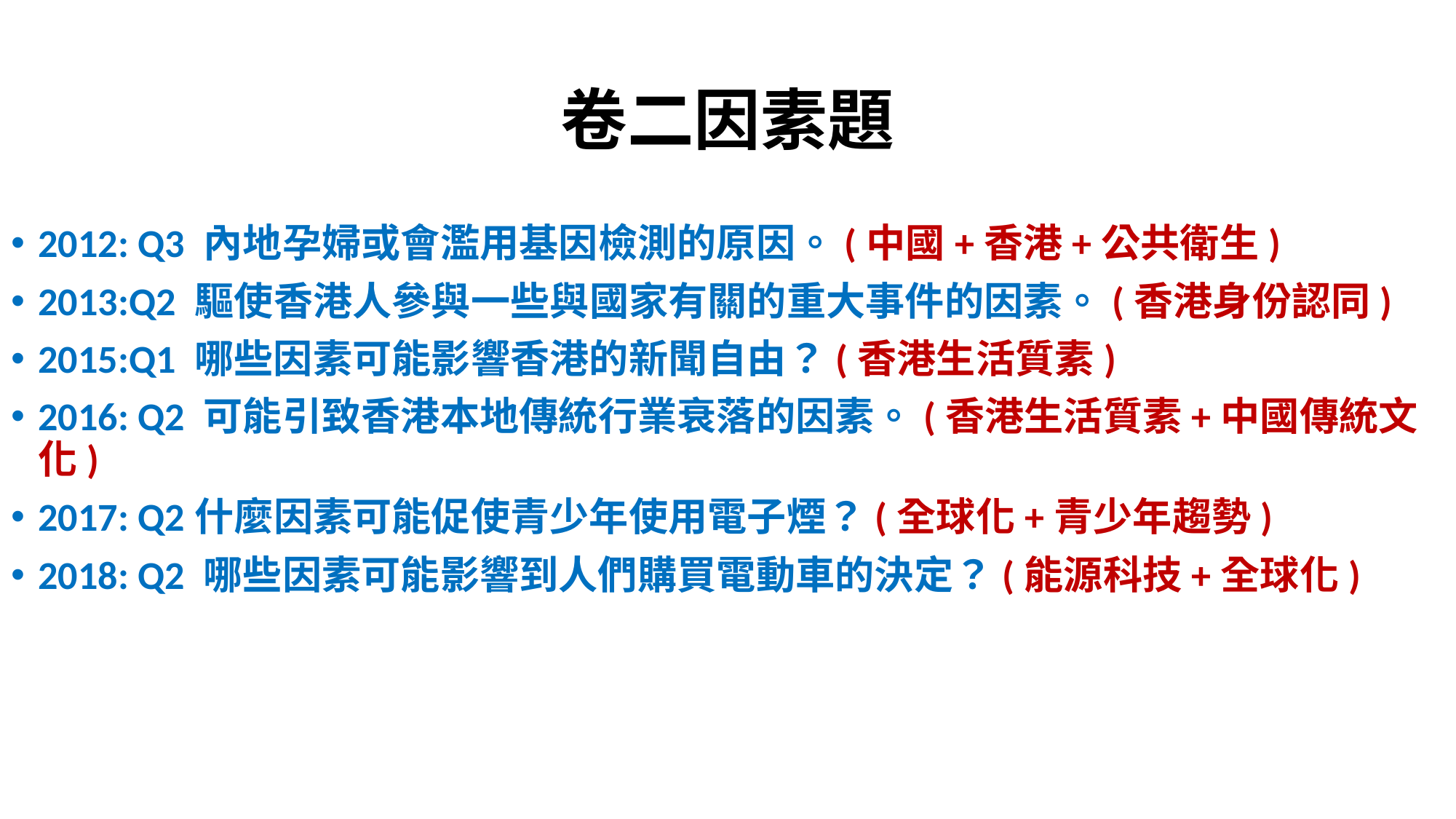

# 卷二因素題
2012: Q3 內地孕婦或會濫用基因檢測的原因。(中國+香港+公共衛生)
2013:Q2 驅使香港人參與一些與國家有關的重大事件的因素。(香港身份認同)
2015:Q1 哪些因素可能影響香港的新聞自由？(香港生活質素)
2016: Q2 可能引致香港本地傳統行業衰落的因素。(香港生活質素+中國傳統文化)
2017: Q2什麼因素可能促使青少年使用電子煙？(全球化+青少年趨勢)
2018: Q2 哪些因素可能影響到人們購買電動車的決定？(能源科技+全球化)